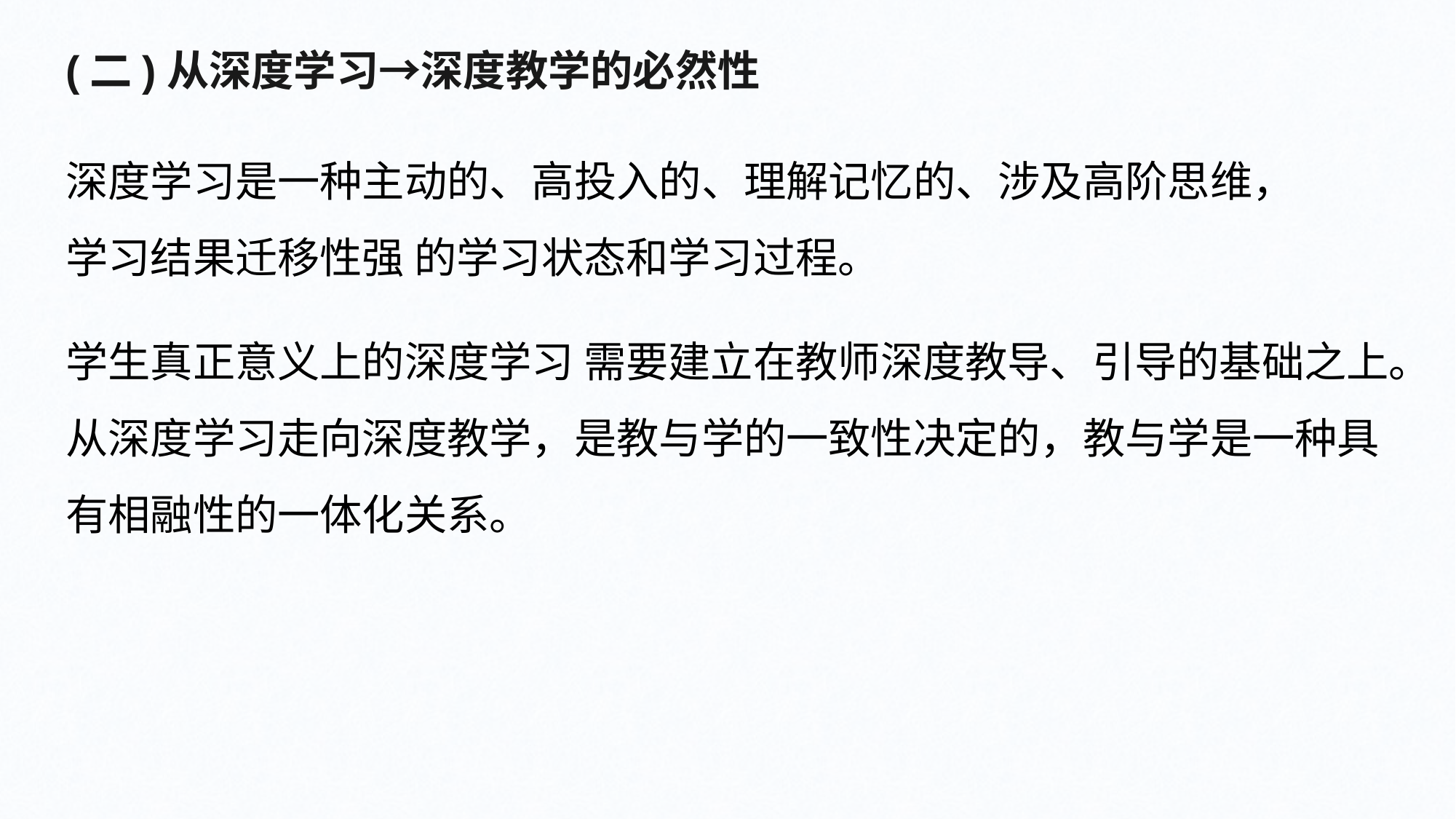

(二)从深度学习→深度教学的必然性
深度学习是一种主动的、高投入的、理解记忆的、涉及高阶思维，学习结果迁移性强 的学习状态和学习过程。
学生真正意义上的深度学习 需要建立在教师深度教导、引导的基础之上。
从深度学习走向深度教学，是教与学的一致性决定的，教与学是一种具有相融性的一体化关系。